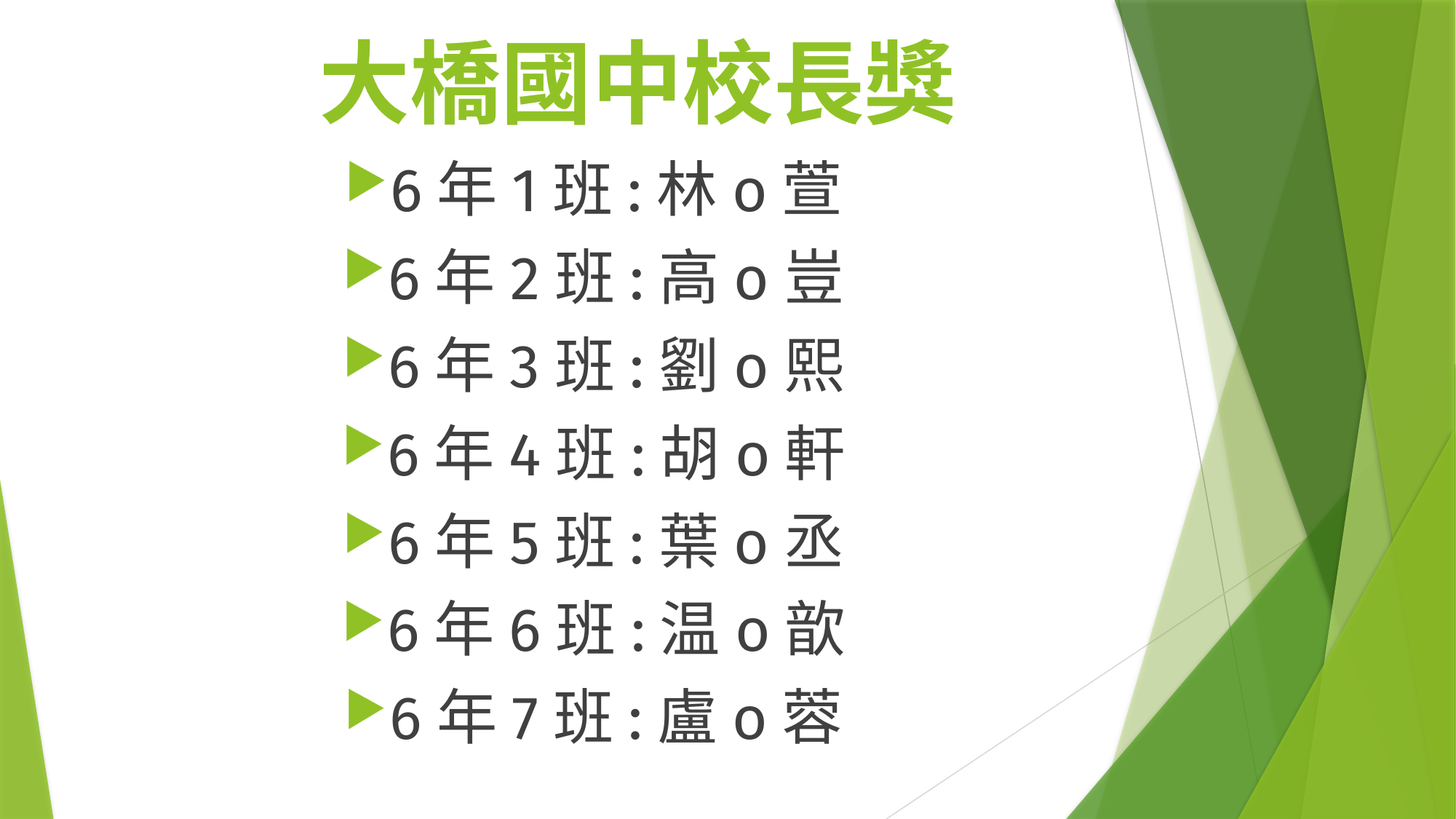

# 大橋國中校長獎
6年1班:林o萱
6年2班:高o豈
6年3班:劉o熙
6年4班:胡o軒
6年5班:葉o丞
6年6班:温o歆
6年7班:盧o蓉